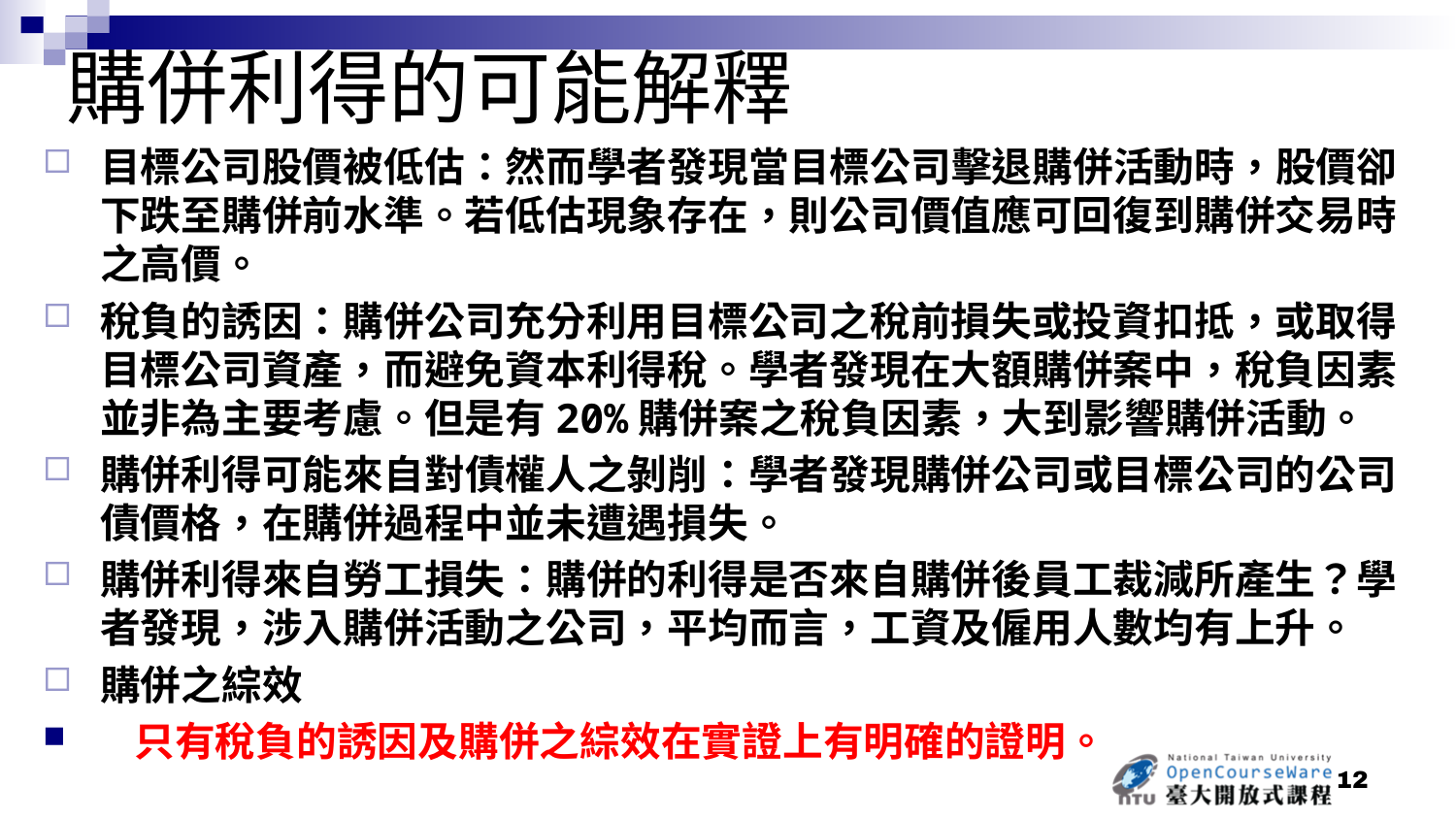

# 購併利得的可能解釋
目標公司股價被低估：然而學者發現當目標公司擊退購併活動時，股價卻下跌至購併前水準。若低估現象存在，則公司價值應可回復到購併交易時之高價。
稅負的誘因：購併公司充分利用目標公司之稅前損失或投資扣抵，或取得目標公司資產，而避免資本利得稅。學者發現在大額購併案中，稅負因素並非為主要考慮。但是有20%購併案之稅負因素，大到影響購併活動。
購併利得可能來自對債權人之剝削：學者發現購併公司或目標公司的公司債價格，在購併過程中並未遭遇損失。
購併利得來自勞工損失：購併的利得是否來自購併後員工裁減所產生？學者發現，涉入購併活動之公司，平均而言，工資及僱用人數均有上升。
購併之綜效
只有稅負的誘因及購併之綜效在實證上有明確的證明。

12